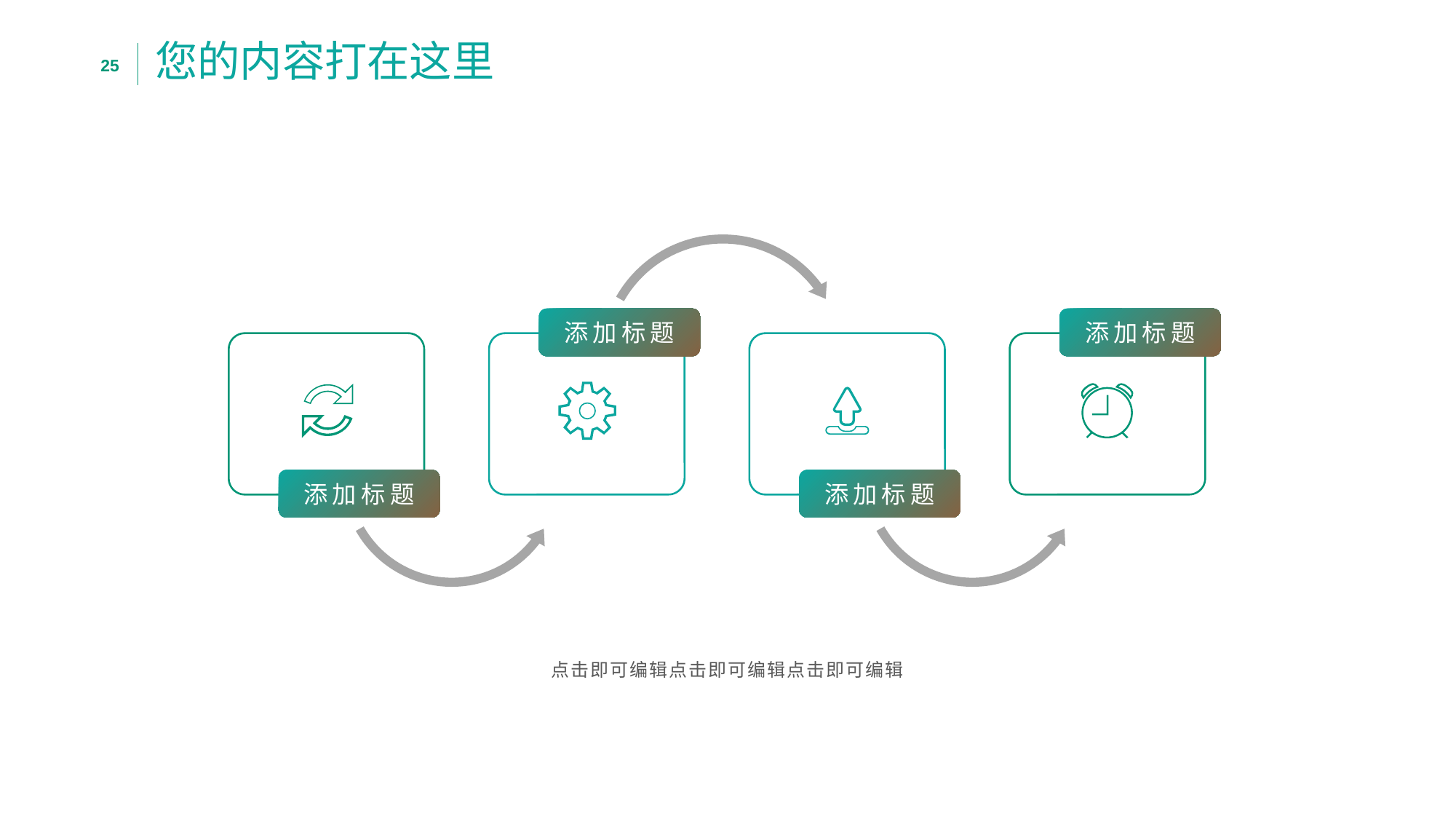

您的内容打在这里

添加标题
添加标题

添加标题
添加标题
点击即可编辑点击即可编辑点击即可编辑